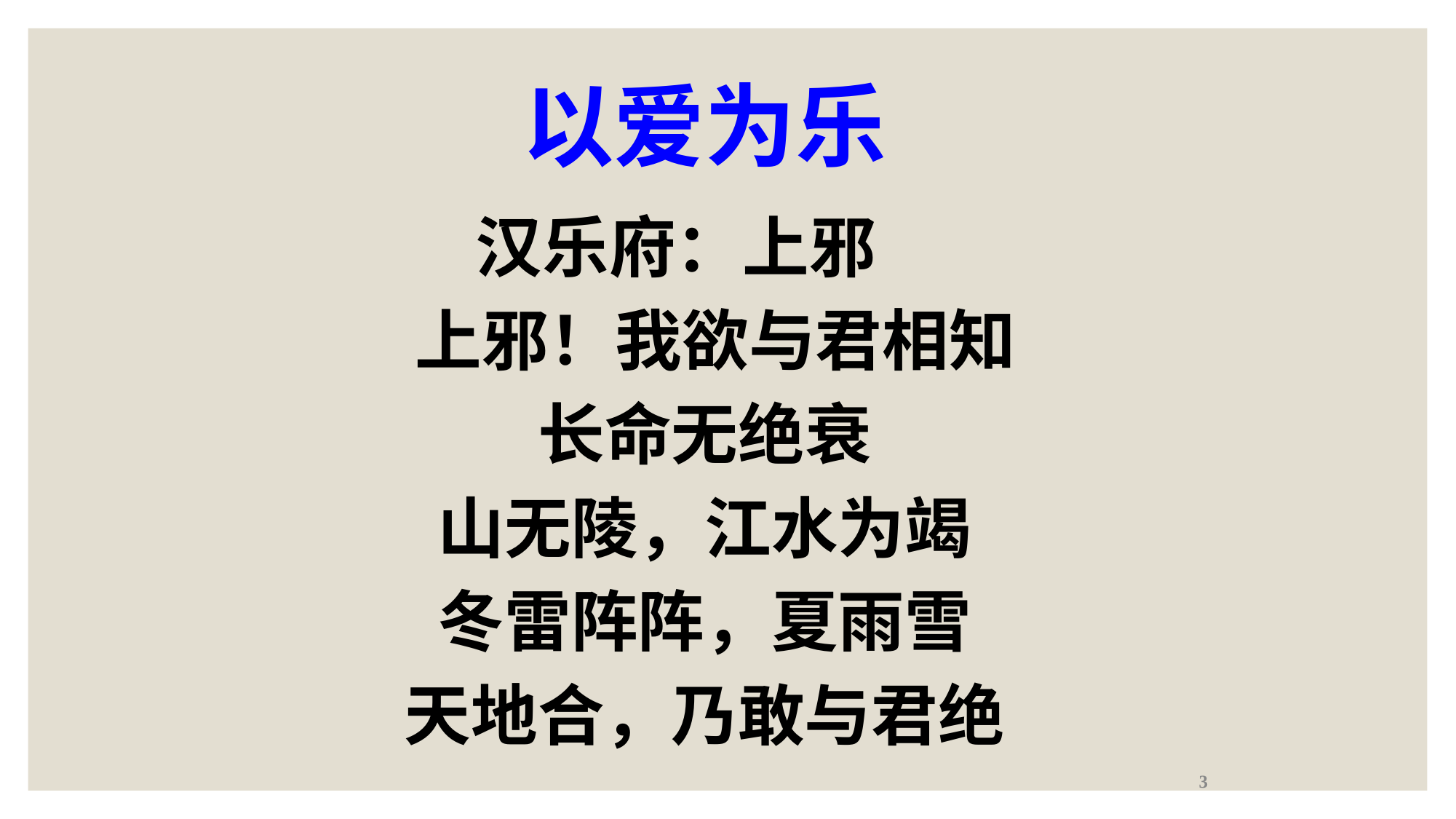

以爱为乐
汉乐府：上邪
	上邪！我欲与君相知
长命无绝衰
山无陵，江水为竭
冬雷阵阵，夏雨雪
天地合，乃敢与君绝
3